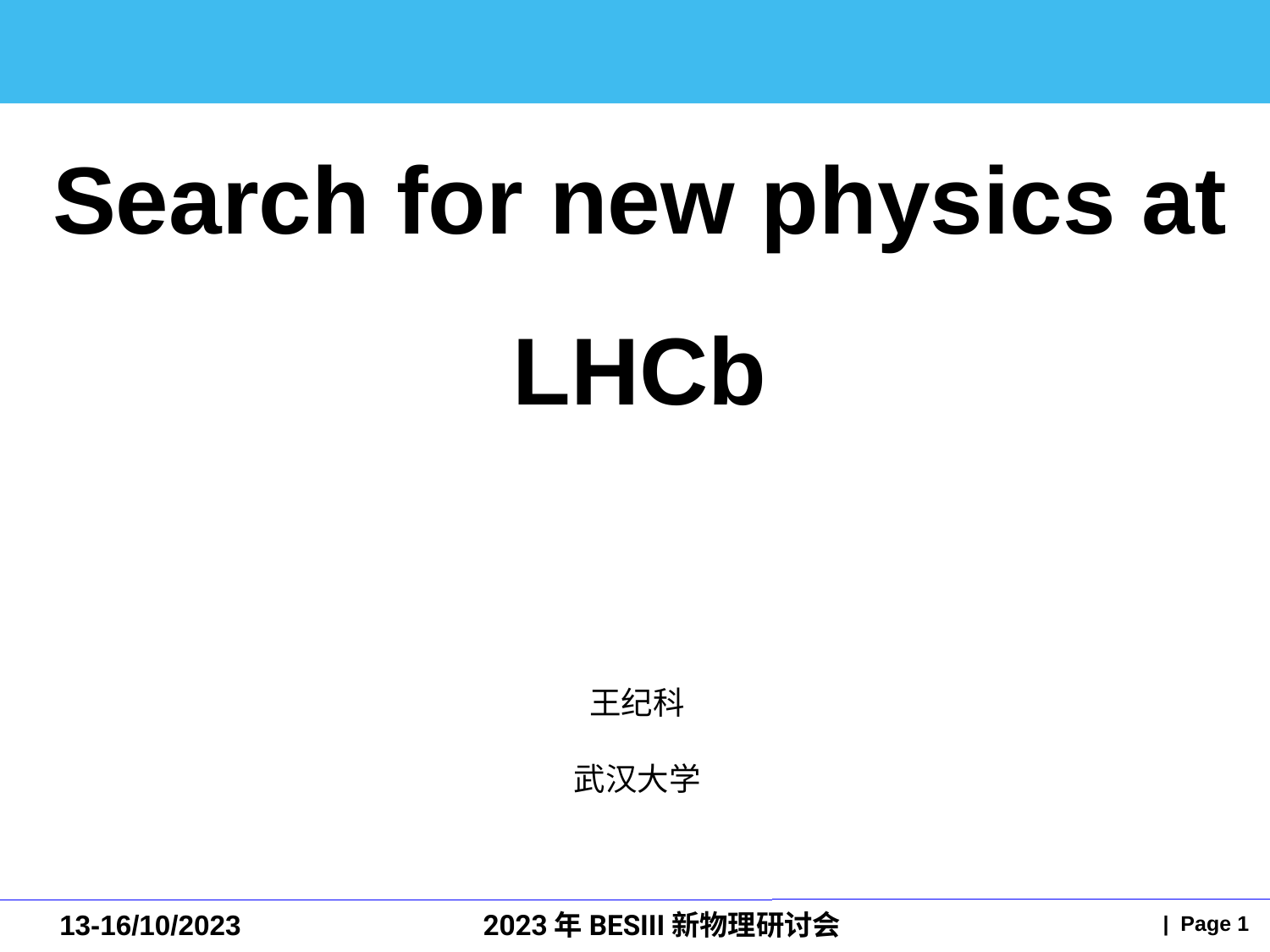

Search for new physics at LHCb
王纪科

武汉大学